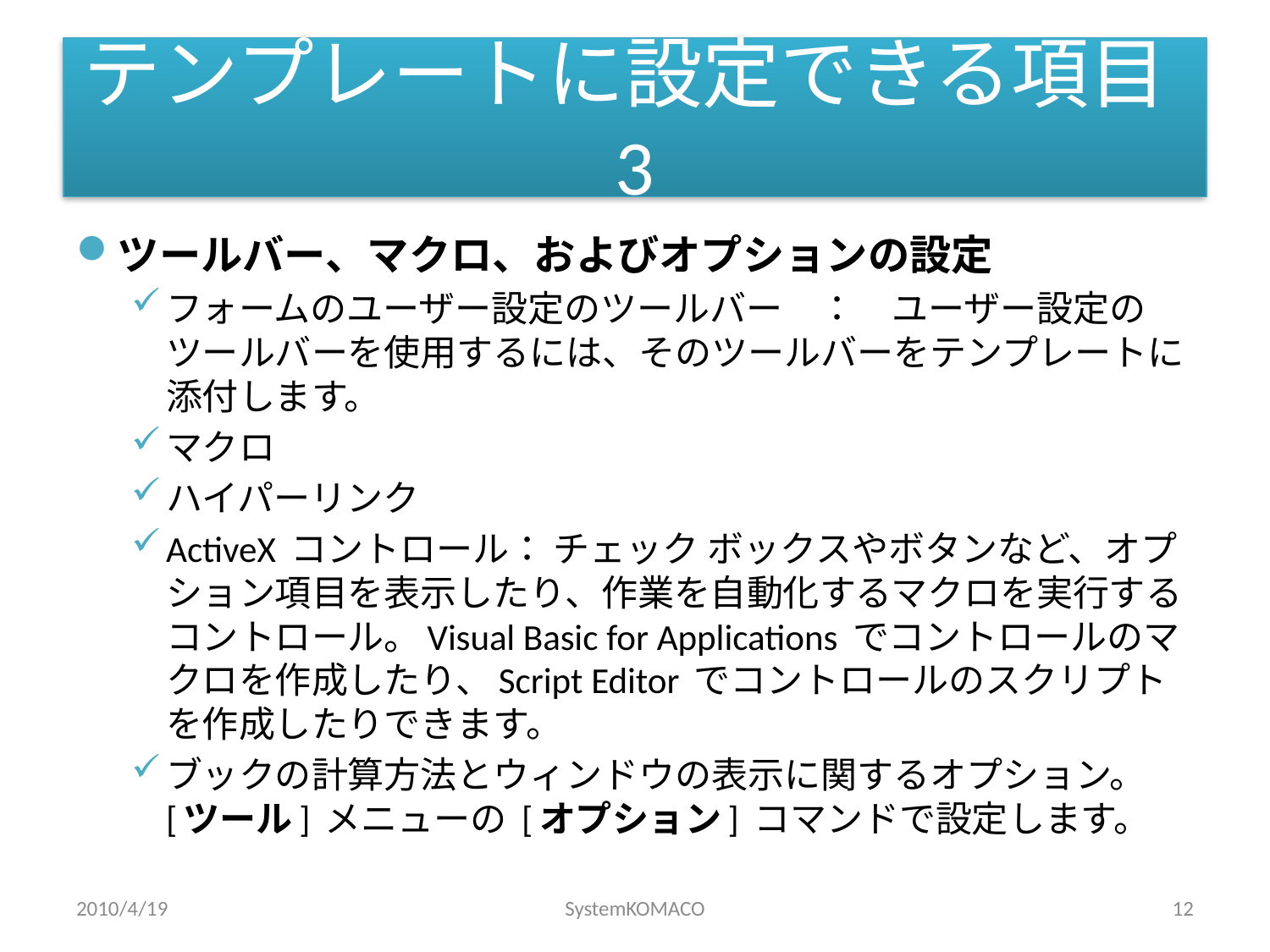

# テンプレートに設定できる項目3
ツールバー、マクロ、およびオプションの設定
フォームのユーザー設定のツールバー　：　ユーザー設定のツールバーを使用するには、そのツールバーをテンプレートに添付します。
マクロ
ハイパーリンク
ActiveX コントロール： チェック ボックスやボタンなど、オプション項目を表示したり、作業を自動化するマクロを実行するコントロール。Visual Basic for Applications でコントロールのマクロを作成したり、Script Editor でコントロールのスクリプトを作成したりできます。
ブックの計算方法とウィンドウの表示に関するオプション。[ツール] メニューの [オプション] コマンドで設定します。
2010/4/19
SystemKOMACO
12